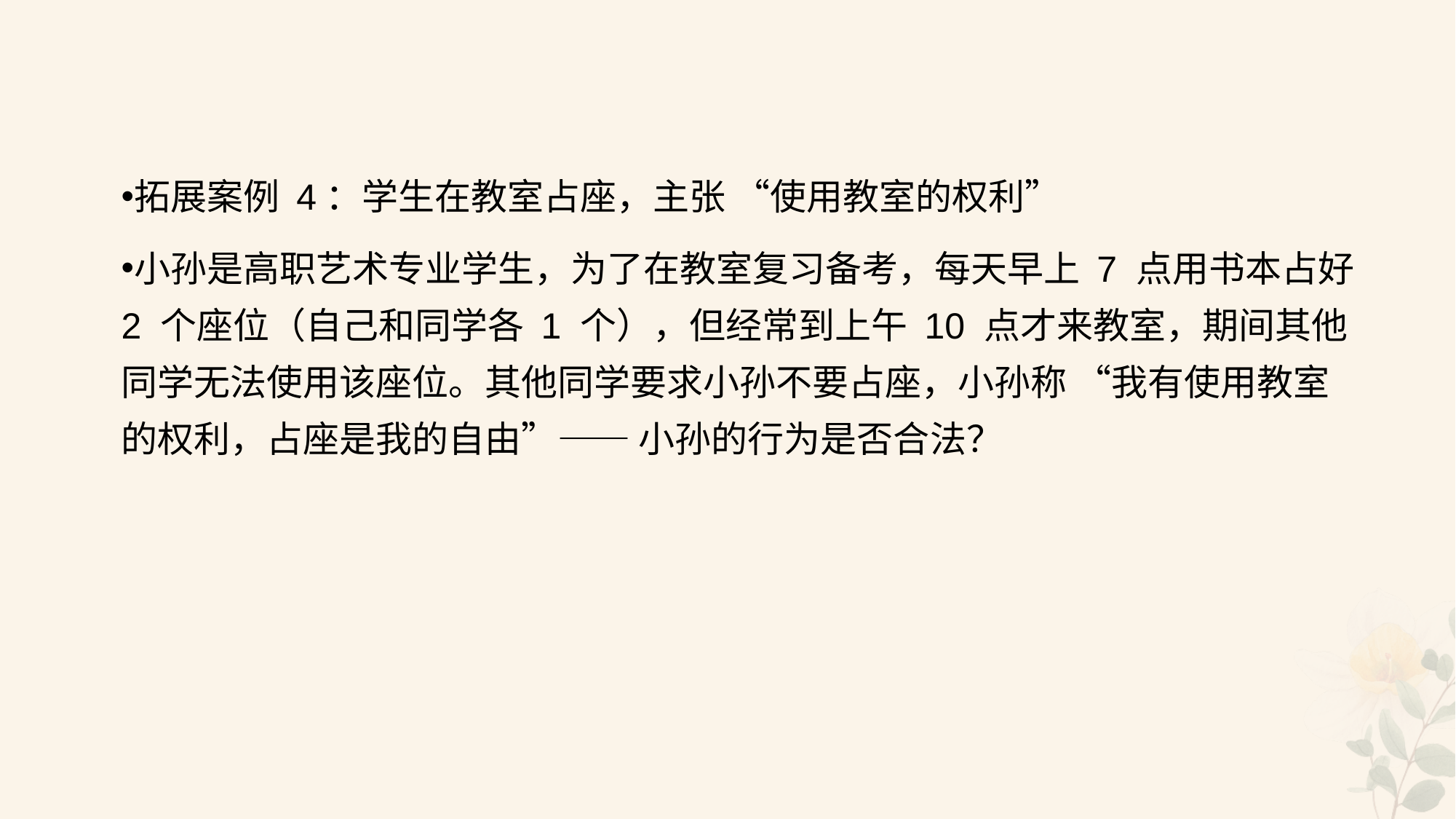

#
拓展案例 4：学生在教室占座，主张 “使用教室的权利”
小孙是高职艺术专业学生，为了在教室复习备考，每天早上 7 点用书本占好 2 个座位（自己和同学各 1 个），但经常到上午 10 点才来教室，期间其他同学无法使用该座位。其他同学要求小孙不要占座，小孙称 “我有使用教室的权利，占座是我的自由”—— 小孙的行为是否合法？